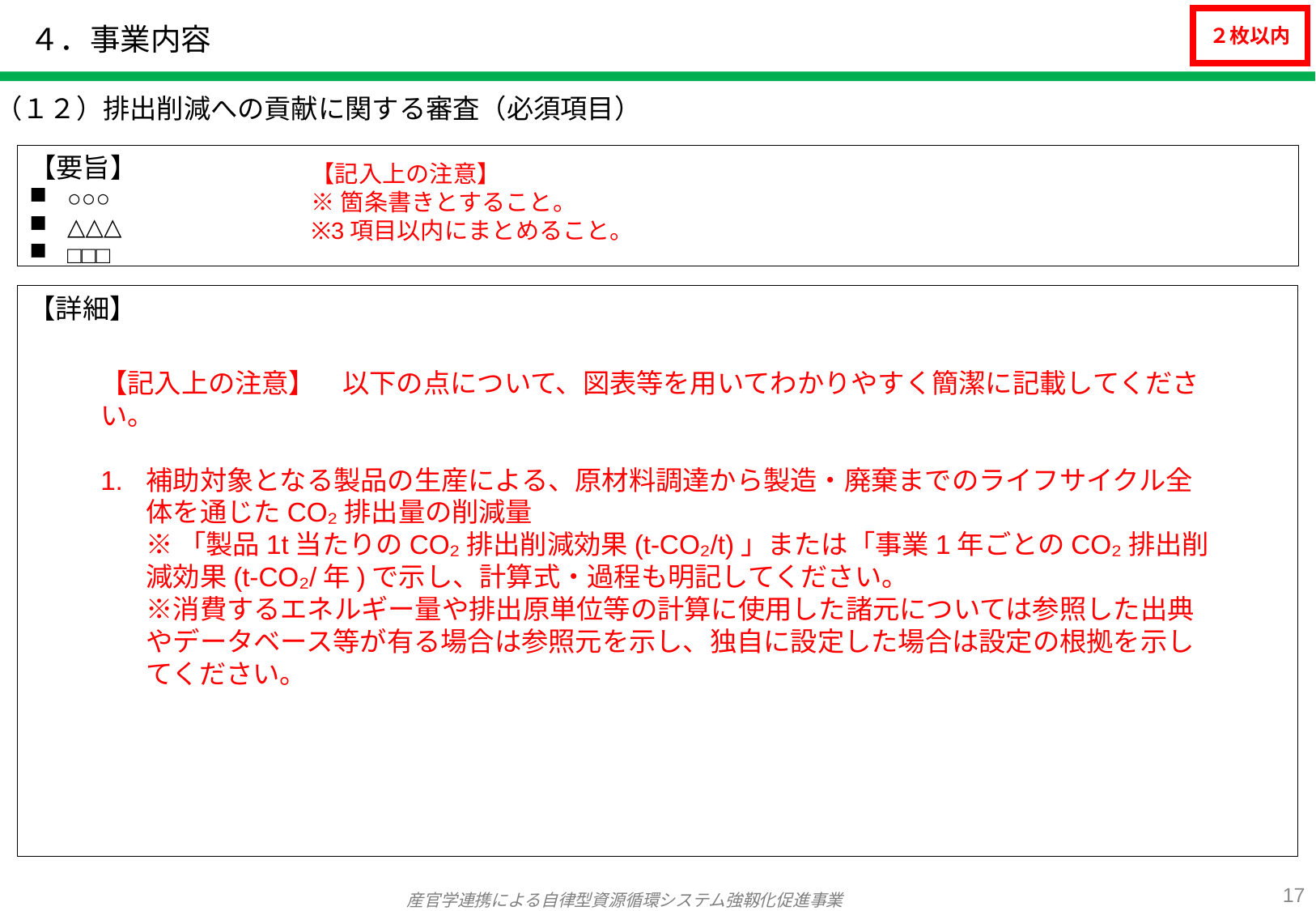

# ４．事業内容
２枚以内
（１２）排出削減への貢献に関する審査（必須項目）
【要旨】
○○○
△△△
□□□
【記入上の注意】
※箇条書きとすること。
※3項目以内にまとめること。
【詳細】
【記入上の注意】　以下の点について、図表等を用いてわかりやすく簡潔に記載してください。

補助対象となる製品の生産による、原材料調達から製造・廃棄までのライフサイクル全体を通じたCO₂排出量の削減量
※ 「製品1t当たりのCO₂排出削減効果(t-CO₂/t)」または「事業1年ごとのCO₂排出削減効果(t-CO₂/年)で示し、計算式・過程も明記してください。
※消費するエネルギー量や排出原単位等の計算に使用した諸元については参照した出典やデータベース等が有る場合は参照元を示し、独自に設定した場合は設定の根拠を示してください。

17